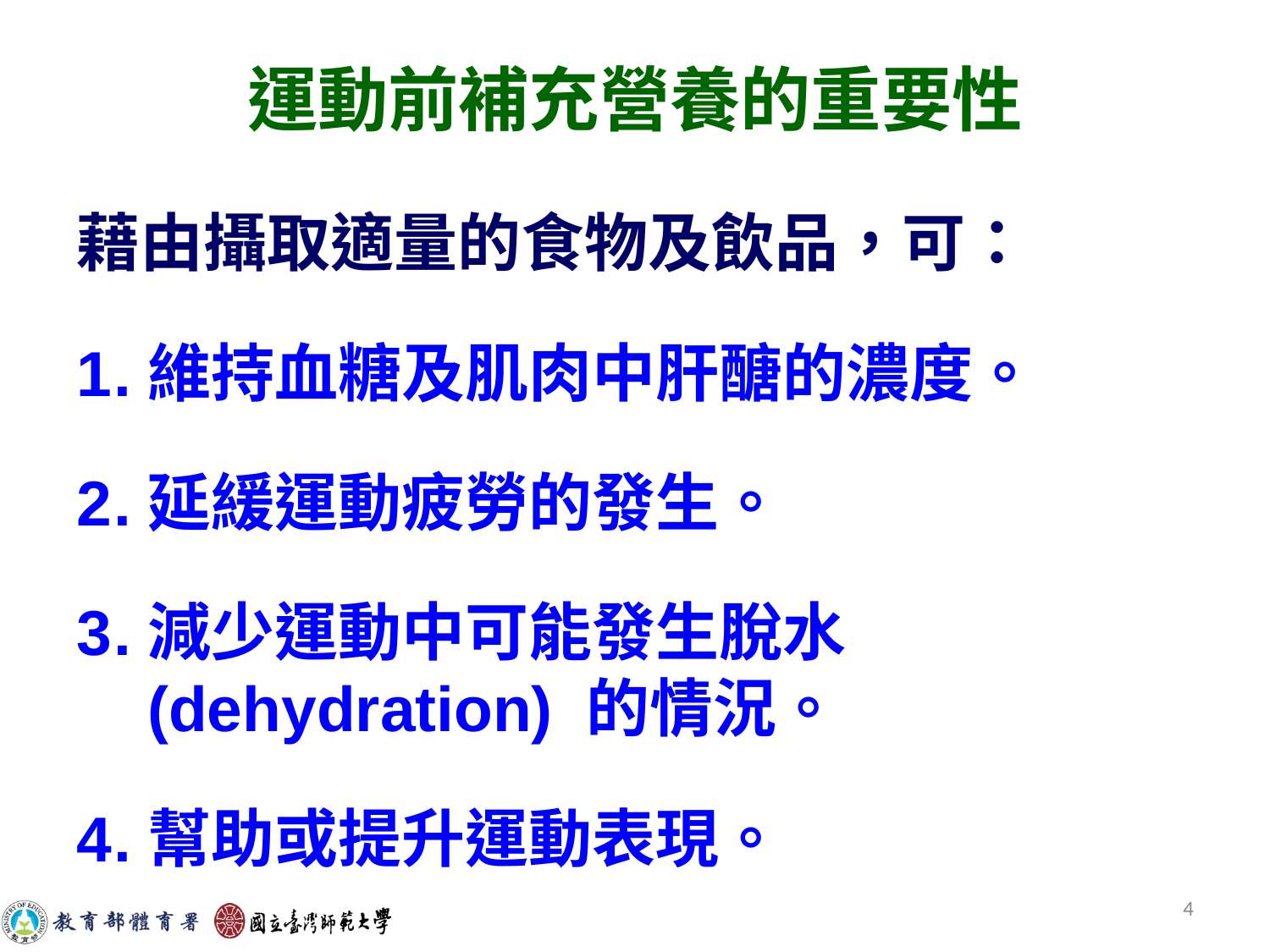

# 運動前補充營養的重要性
藉由攝取適量的食物及飲品，可：

維持血糖及肌肉中肝醣的濃度。

延緩運動疲勞的發生。

減少運動中可能發生脫水 (dehydration) 的情況。

幫助或提升運動表現。

4